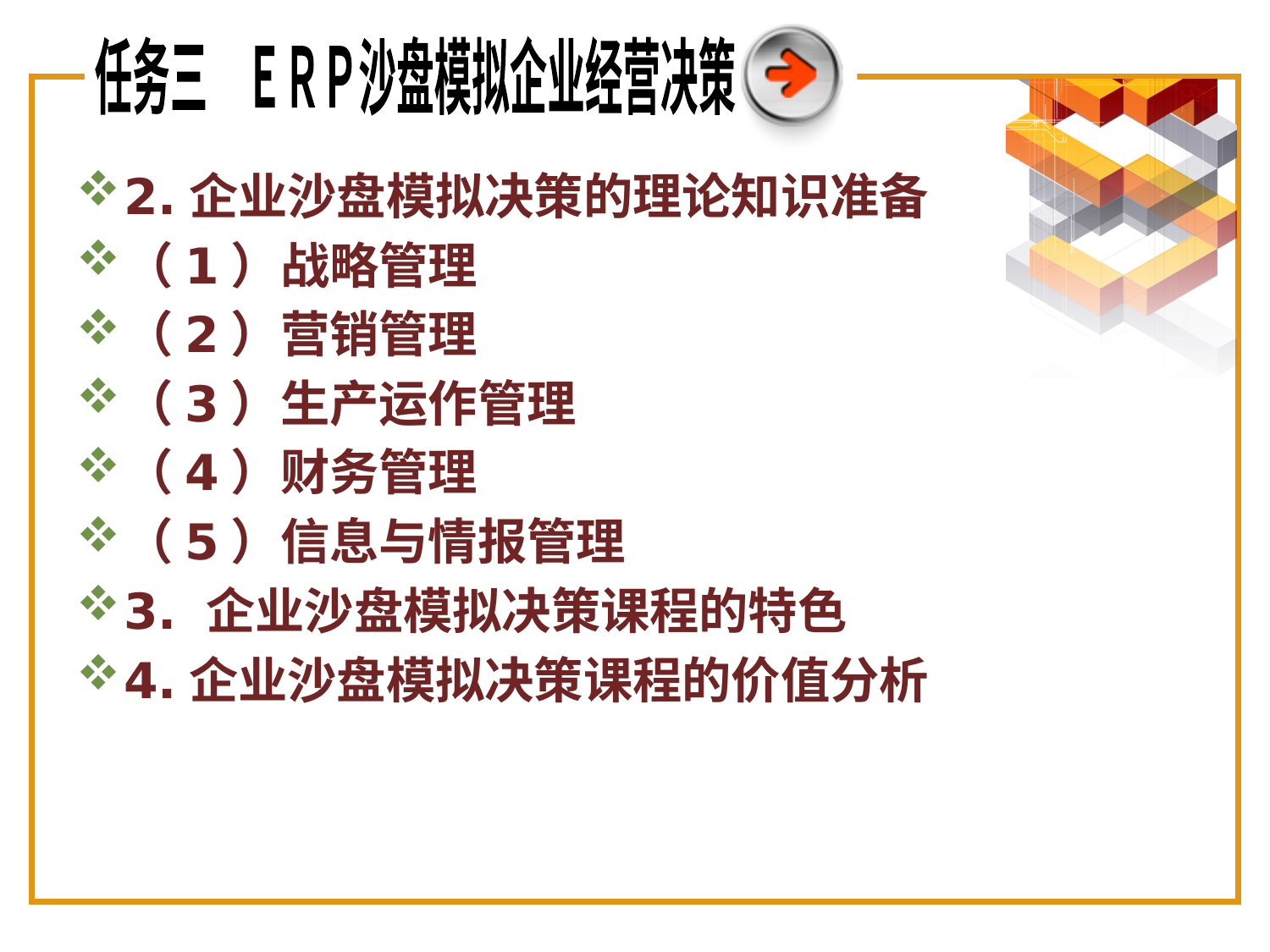

任务三　ＥＲＰ沙盘模拟企业经营决策
2.企业沙盘模拟决策的理论知识准备
（1）战略管理
（2）营销管理
（3）生产运作管理
（4）财务管理
（5）信息与情报管理
3. 企业沙盘模拟决策课程的特色
4.企业沙盘模拟决策课程的价值分析